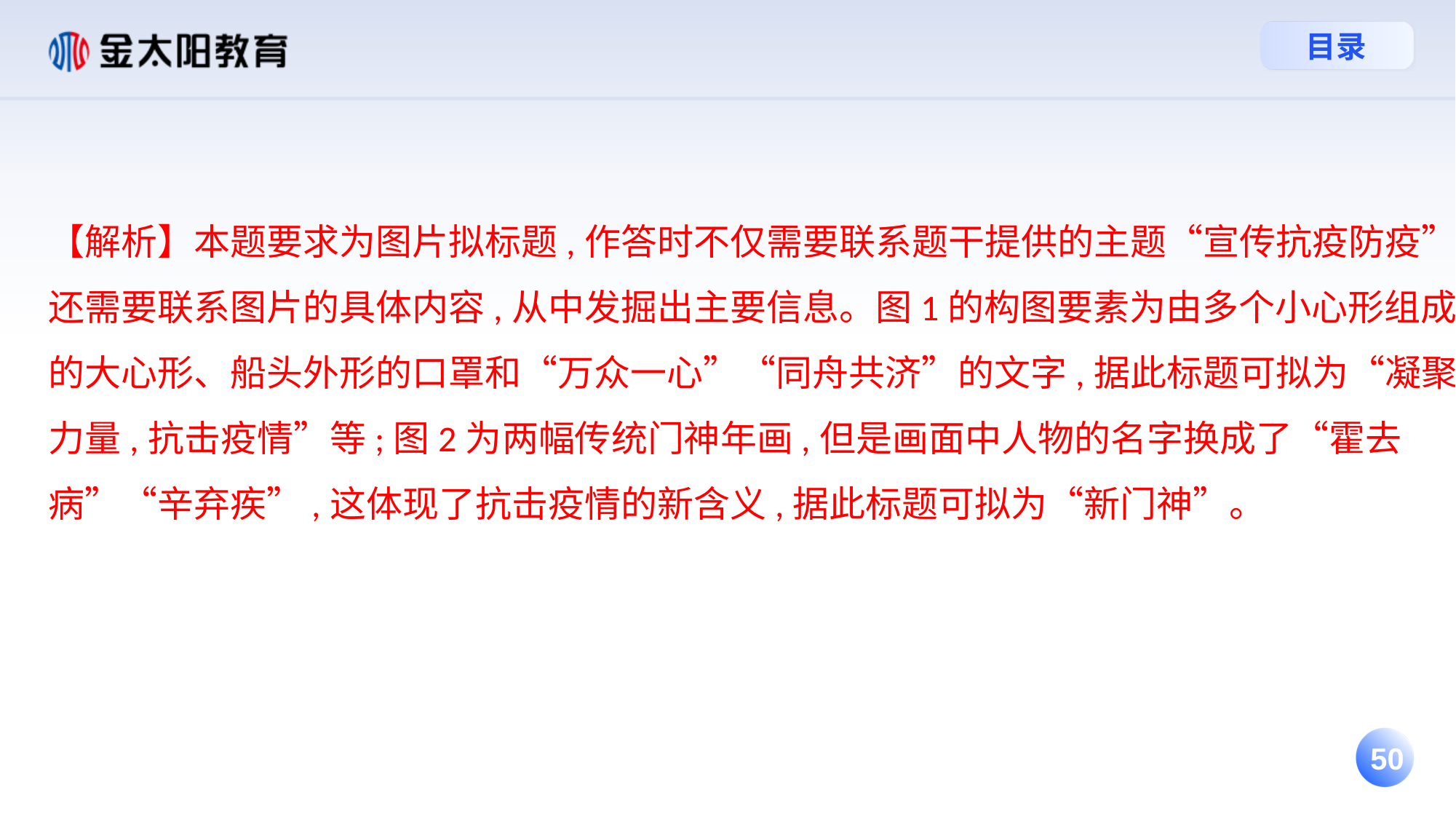

【解析】本题要求为图片拟标题,作答时不仅需要联系题干提供的主题“宣传抗疫防疫”,还需要联系图片的具体内容,从中发掘出主要信息。图1的构图要素为由多个小心形组成的大心形、船头外形的口罩和“万众一心”“同舟共济”的文字,据此标题可拟为“凝聚力量,抗击疫情”等;图2为两幅传统门神年画,但是画面中人物的名字换成了“霍去病”“辛弃疾”,这体现了抗击疫情的新含义,据此标题可拟为“新门神”。